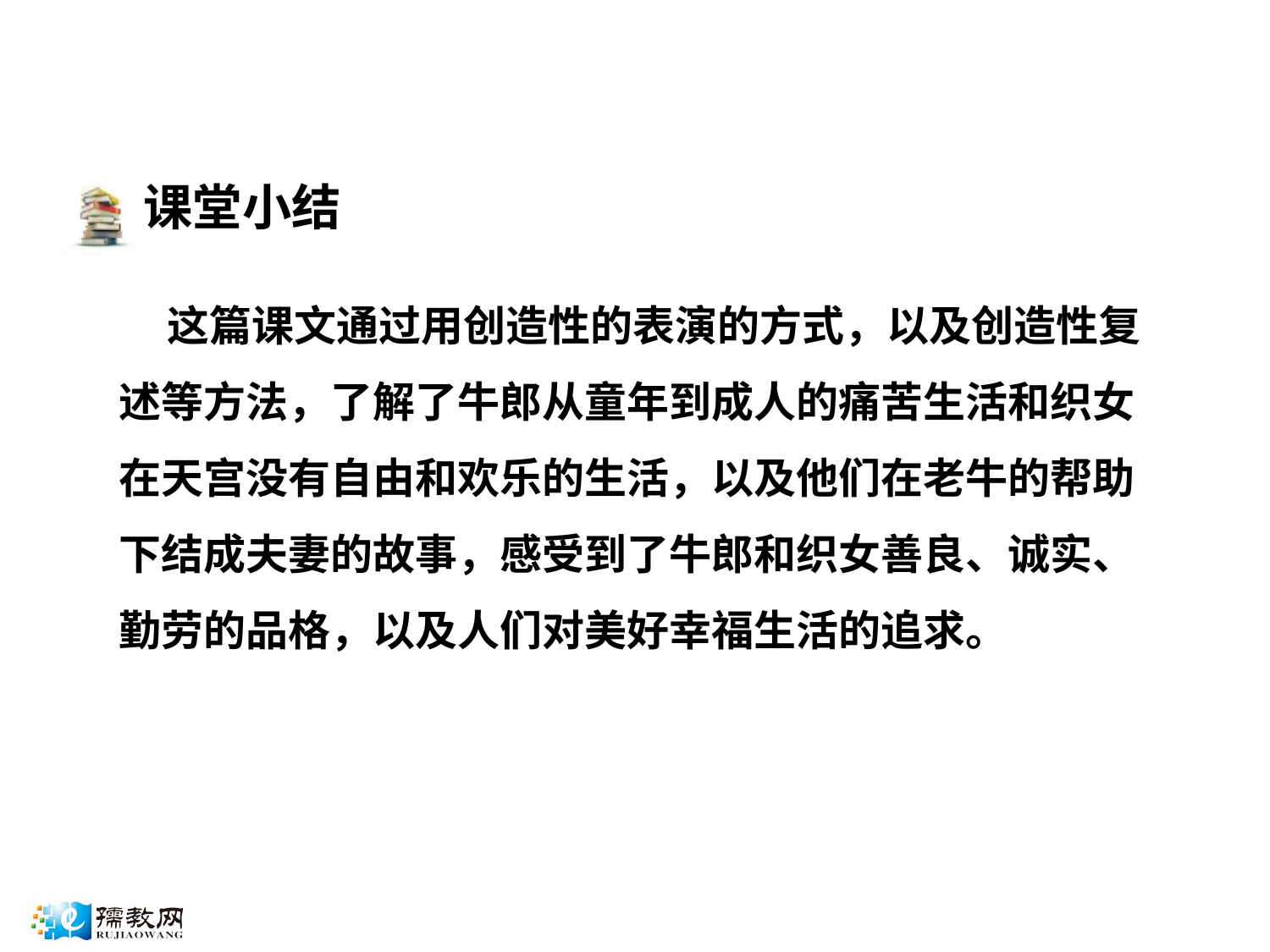

课堂小结

    这篇课文通过用创造性的表演的方式，以及创造性复述等方法，了解了牛郎从童年到成人的痛苦生活和织女在天宫没有自由和欢乐的生活，以及他们在老牛的帮助下结成夫妻的故事，感受到了牛郎和织女善良、诚实、勤劳的品格，以及人们对美好幸福生活的追求。